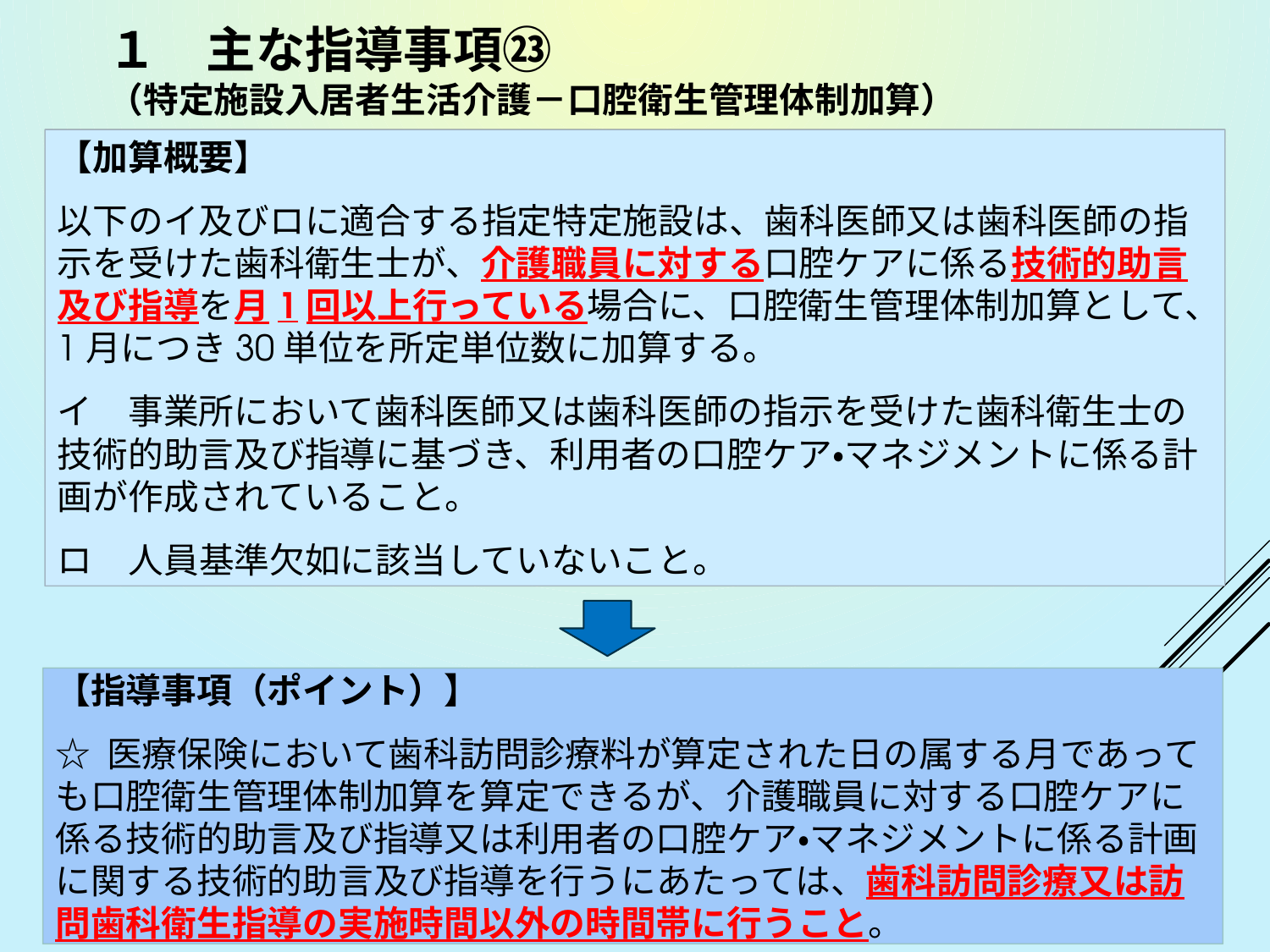

# １　主な指導事項㉓ （特定施設入居者生活介護－口腔衛生管理体制加算）
【加算概要】
以下のイ及びロに適合する指定特定施設は、歯科医師又は歯科医師の指示を受けた歯科衛生士が、介護職員に対する口腔ケアに係る技術的助言及び指導を月1回以上行っている場合に、口腔衛生管理体制加算として、1月につき30単位を所定単位数に加算する。
イ　事業所において歯科医師又は歯科医師の指示を受けた歯科衛生士の技術的助言及び指導に基づき、利用者の口腔ケア・マネジメントに係る計画が作成されていること。
ロ　人員基準欠如に該当していないこと。

【指導事項（ポイント）】
☆ 医療保険において歯科訪問診療料が算定された日の属する月であっても口腔衛生管理体制加算を算定できるが、介護職員に対する口腔ケアに係る技術的助言及び指導又は利用者の口腔ケア・マネジメントに係る計画に関する技術的助言及び指導を行うにあたっては、歯科訪問診療又は訪問歯科衛生指導の実施時間以外の時間帯に行うこと。
27